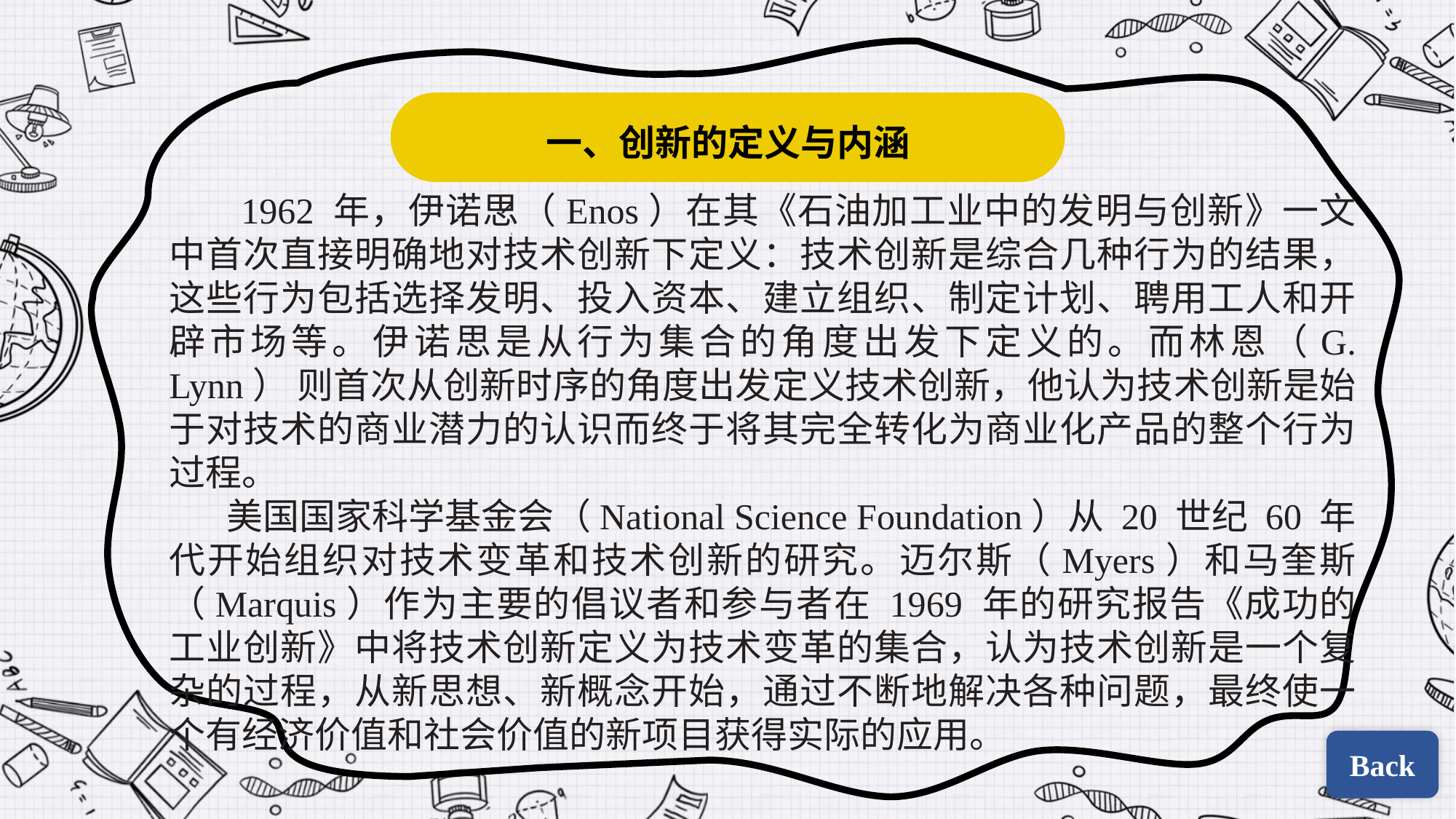

一、创新的定义与内涵
    1962 年，伊诺思（Enos）在其《石油加工业中的发明与创新》一文中首次直接明确地对技术创新下定义：技术创新是综合几种行为的结果，这些行为包括选择发明、投入资本、建立组织、制定计划、聘用工人和开辟市场等。伊诺思是从行为集合的角度出发下定义的。而林恩（G. Lynn） 则首次从创新时序的角度出发定义技术创新，他认为技术创新是始于对技术的商业潜力的认识而终于将其完全转化为商业化产品的整个行为过程。
  美国国家科学基金会（National Science Foundation）从 20 世纪 60 年代开始组织对技术变革和技术创新的研究。迈尔斯（Myers）和马奎斯（Marquis）作为主要的倡议者和参与者在 1969 年的研究报告《成功的工业创新》中将技术创新定义为技术变革的集合，认为技术创新是一个复杂的过程，从新思想、新概念开始，通过不断地解决各种问题，最终使一个有经济价值和社会价值的新项目获得实际的应用。

Back